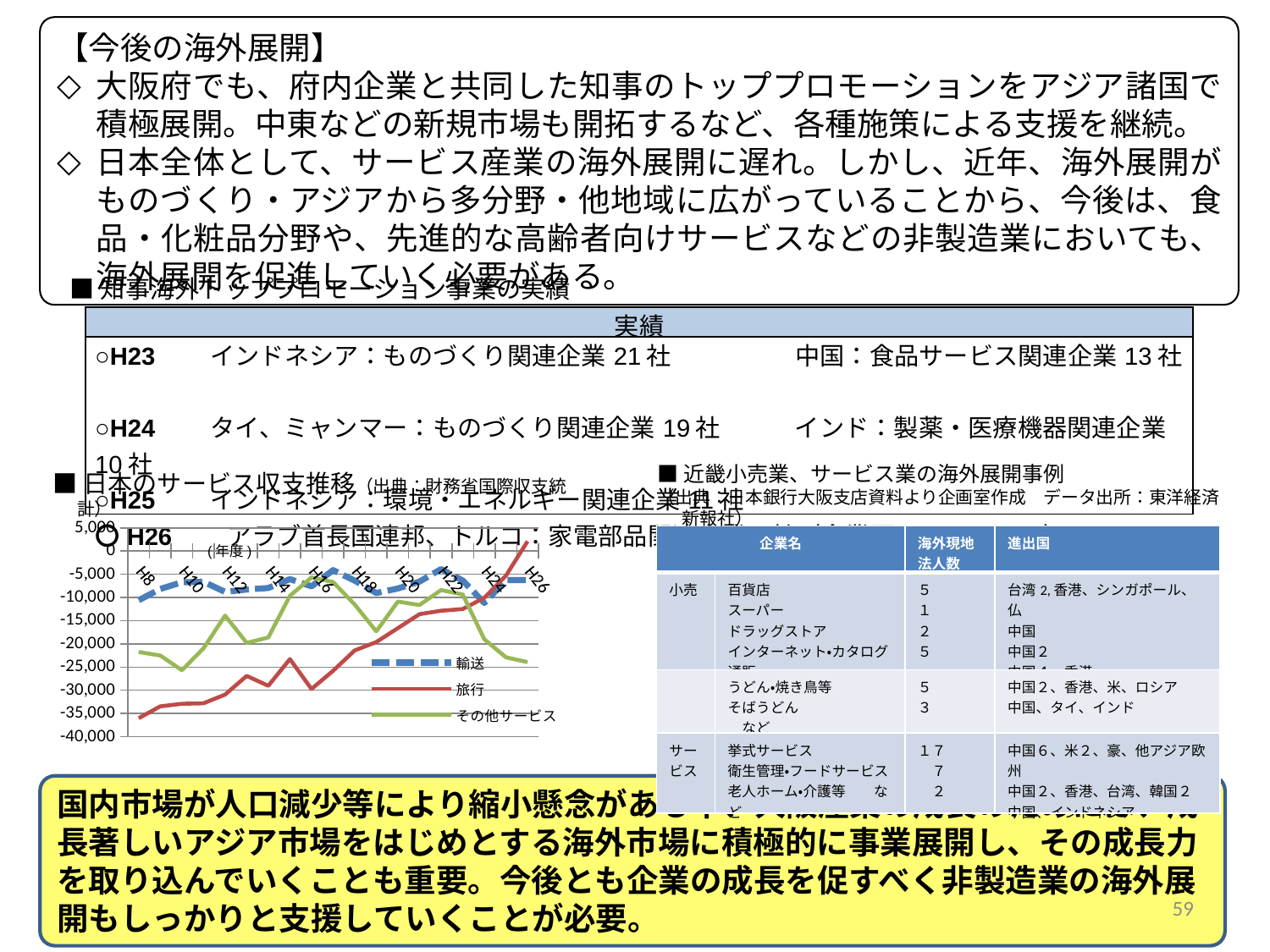

【今後の海外展開】
大阪府でも、府内企業と共同した知事のトッププロモーションをアジア諸国で積極展開。中東などの新規市場も開拓するなど、各種施策による支援を継続。
日本全体として、サービス産業の海外展開に遅れ。しかし、近年、海外展開がものづくり・アジアから多分野・他地域に広がっていることから、今後は、食品・化粧品分野や、先進的な高齢者向けサービスなどの非製造業においても、海外展開を促進していく必要がある。
■知事海外トッププロモーション事業の実績
| 実績 |
| --- |
| ○H23　　インドネシア：ものづくり関連企業21社　　　　　中国：食品サービス関連企業13社　　　　 ○H24　　タイ、ミャンマー：ものづくり関連企業19社　　　インド：製薬・医療機器関連企業10社 ○H25　　インドネシア：環境・エネルギー関連企業11社 〇H26　　アラブ首長国連邦、トルコ：家電部品関連企業３社（企業団はトルコのみ） |
■近畿小売業、サービス業の海外展開事例
（出典：日本銀行大阪支店資料より企画室作成　データ出所：東洋経済新報社）
■日本のサービス収支推移（出典：財務省国際収支統計）

### Chart

| Category | 輸送 | 旅行 | その他サービス |
|---|---|---|---|
| H8 | -10603.0 | -36031.0 | -21760.0 |
| H9 | -8161.0 | -33471.0 | -22520.0 |
| H10 | -6718.0 | -32921.0 | -25696.0 |
| H11 | -6623.0 | -32813.0 | -20962.0 |
| H12 | -8810.0 | -30940.0 | -13903.0 |
| H13 | -8285.0 | -26915.0 | -19792.0 |
| H14 | -7961.0 | -29040.0 | -18635.0 |
| H15 | -6055.0 | -23293.0 | -9653.0 |
| H16 | -7601.0 | -29735.0 | -5679.0 |
| H17 | -4113.0 | -25815.0 | -6676.0 |
| H18 | -6380.0 | -21415.0 | -11521.0 |
| H19 | -9043.0 | -19619.0 | -17299.0 |
| H20 | -8064.0 | -16606.0 | -10890.0 |
| H21 | -6579.0 | -13598.0 | -11635.0 |
| H22 | -3886.0 | -12864.0 | -8406.0 |
| H23 | -6359.0 | -12491.0 | -9360.0 |
| H24 | -11185.0 | -10069.0 | -19026.0 |
| H25 | -6234.0 | -5304.0 | -22910.0 |
| H26 | -6266.0 | 2099.0 | -23935.0 |
| 企業名 |  | 海外現地法人数 | 進出国 |
| --- | --- | --- | --- |
| 小売 | 百貨店 スーパー ドラッグストア インターネット・カタログ通販 | ５ １ ２ ５ | 台湾2,香港、シンガポール、仏 中国 中国２ 中国４、香港 |
|  | うどん・焼き鳥等 そばうどん　　　　　　　など | ５ ３ | 中国２、香港、米、ロシア 中国、タイ、インド |
| サービス | 挙式サービス 衛生管理・フードサービス 老人ホーム・介護等　　など | １７ 　７ 　２ | 中国６、米２、豪、他アジア欧州 中国２、香港、台湾、韓国２ 中国、インドネシア |
(年度)
国内市場が人口減少等により縮小懸念がある中、大阪産業の成長のためには、成長著しいアジア市場をはじめとする海外市場に積極的に事業展開し、その成長力を取り込んでいくことも重要。今後とも企業の成長を促すべく非製造業の海外展開もしっかりと支援していくことが必要。
59